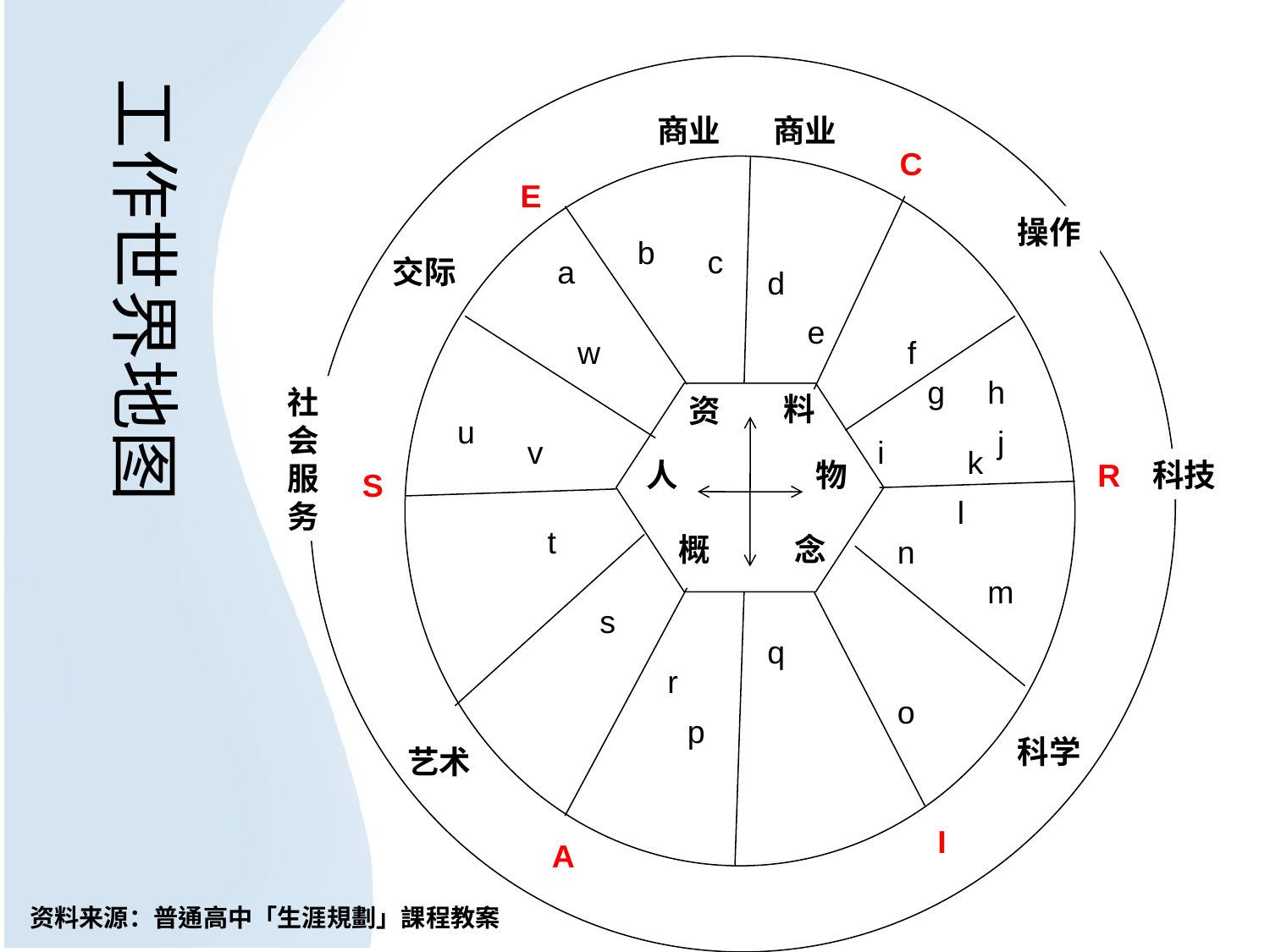

工作世界地图
商业
商业
C

E

操作
b
c
交际
a
d
e

w
f
操作
g
h
社会
服务
料

资
u
j
v
i
k
人
物
R
科技
S

l

t
概
念
n

m

s
q
r
o
p
科学
艺术
I
A
资料来源：普通高中「生涯規劃」課程教案